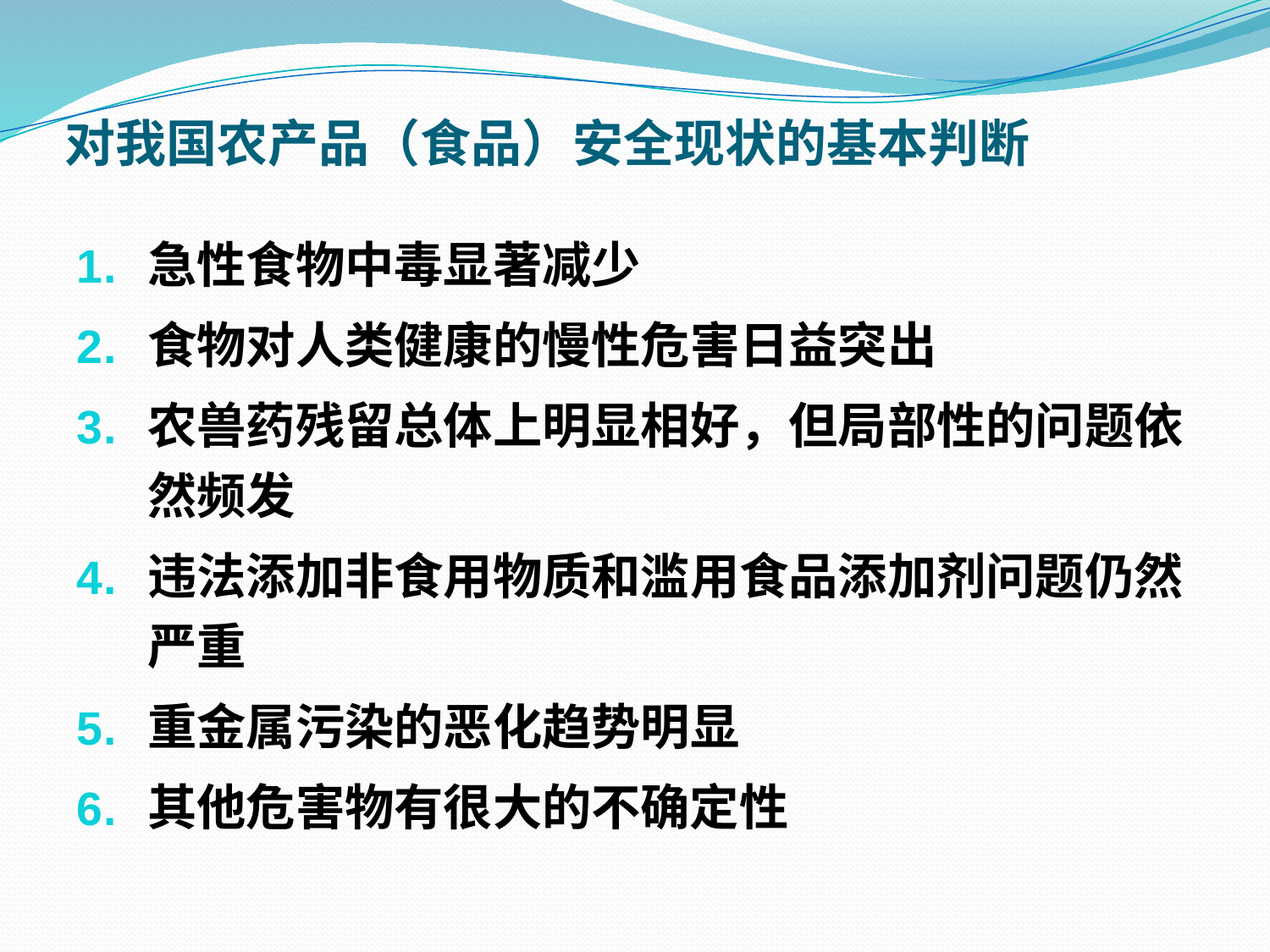

# 对我国农产品（食品）安全现状的基本判断
急性食物中毒显著减少
食物对人类健康的慢性危害日益突出
农兽药残留总体上明显相好，但局部性的问题依然频发
违法添加非食用物质和滥用食品添加剂问题仍然严重
重金属污染的恶化趋势明显
其他危害物有很大的不确定性